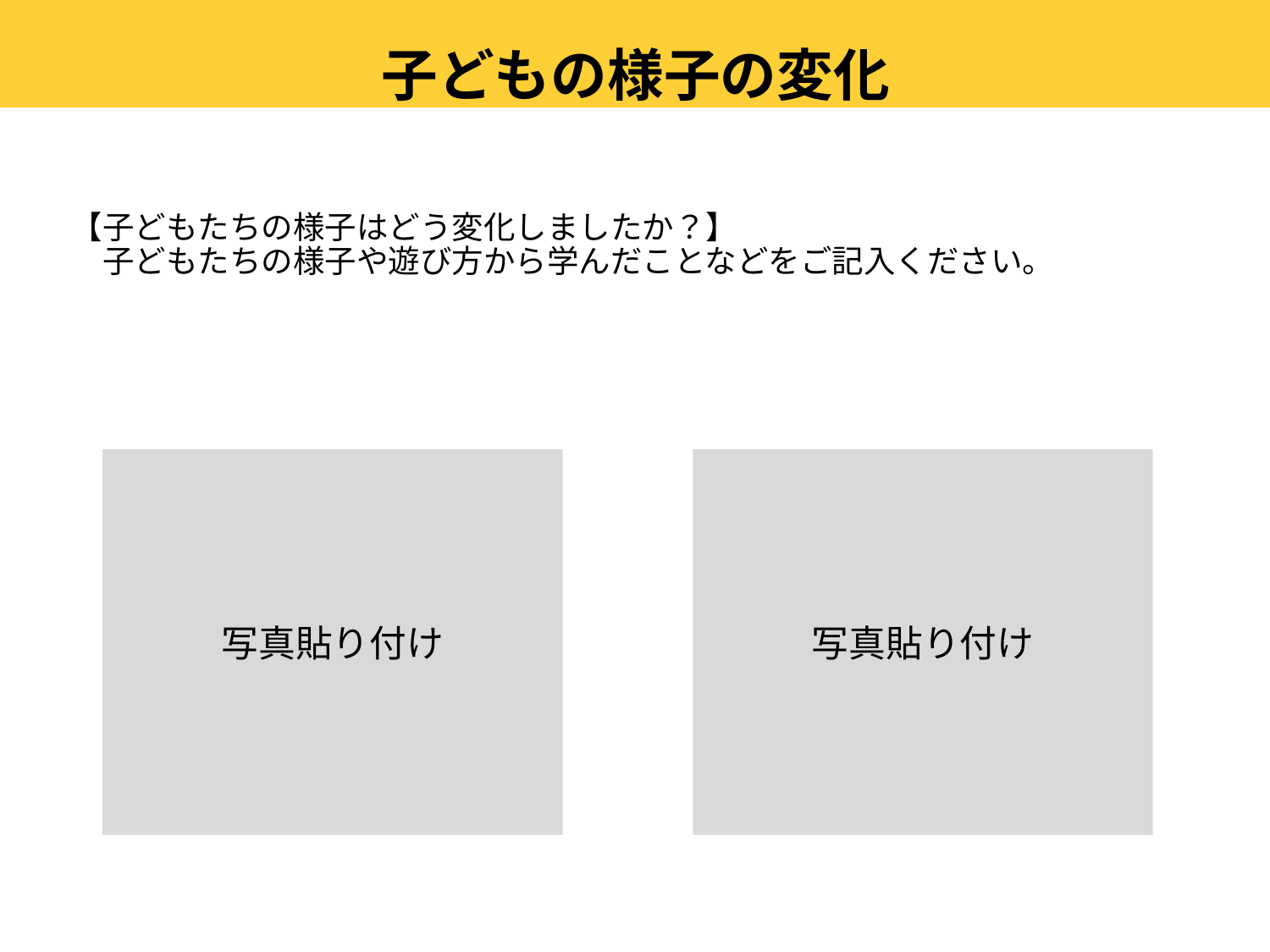

子どもの様子の変化
# 【子どもたちの様子はどう変化しましたか？】 　子どもたちの様子や遊び方から学んだことなどをご記入ください。
写真貼り付け
写真貼り付け